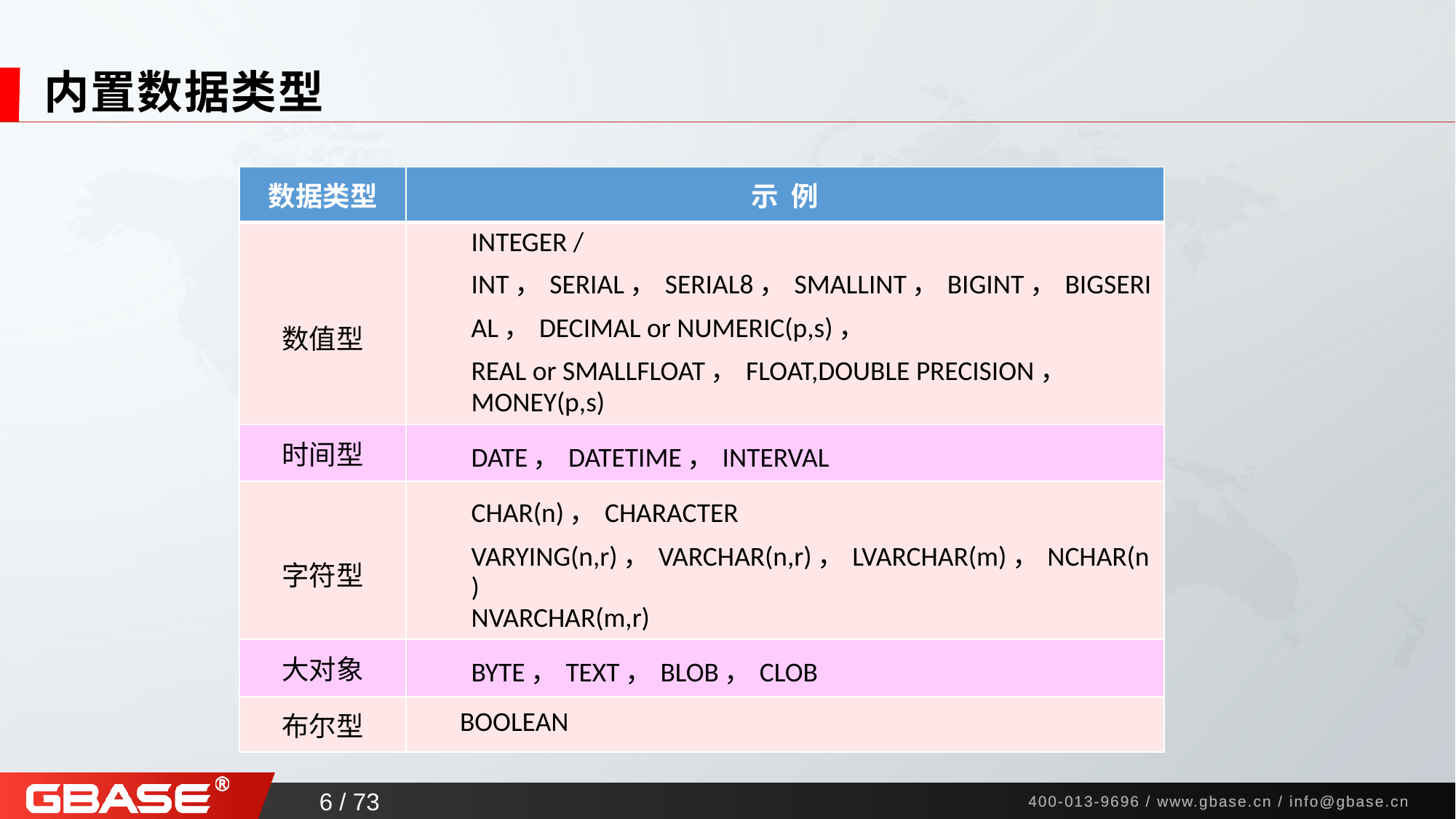

# 内置数据类型
| 数据类型 | 示 例 |
| --- | --- |
| 数值型 | INTEGER / INT，SERIAL，SERIAL8，SMALLINT，BIGINT，BIGSERIAL，DECIMAL or NUMERIC(p,s)， REAL or SMALLFLOAT，FLOAT,DOUBLE PRECISION， MONEY(p,s) |
| 时间型 | DATE，DATETIME，INTERVAL |
| 字符型 | CHAR(n)，CHARACTER VARYING(n,r)，VARCHAR(n,r)，LVARCHAR(m)，NCHAR(n) NVARCHAR(m,r) |
| 大对象 | BYTE，TEXT，BLOB，CLOB |
| 布尔型 | BOOLEAN |